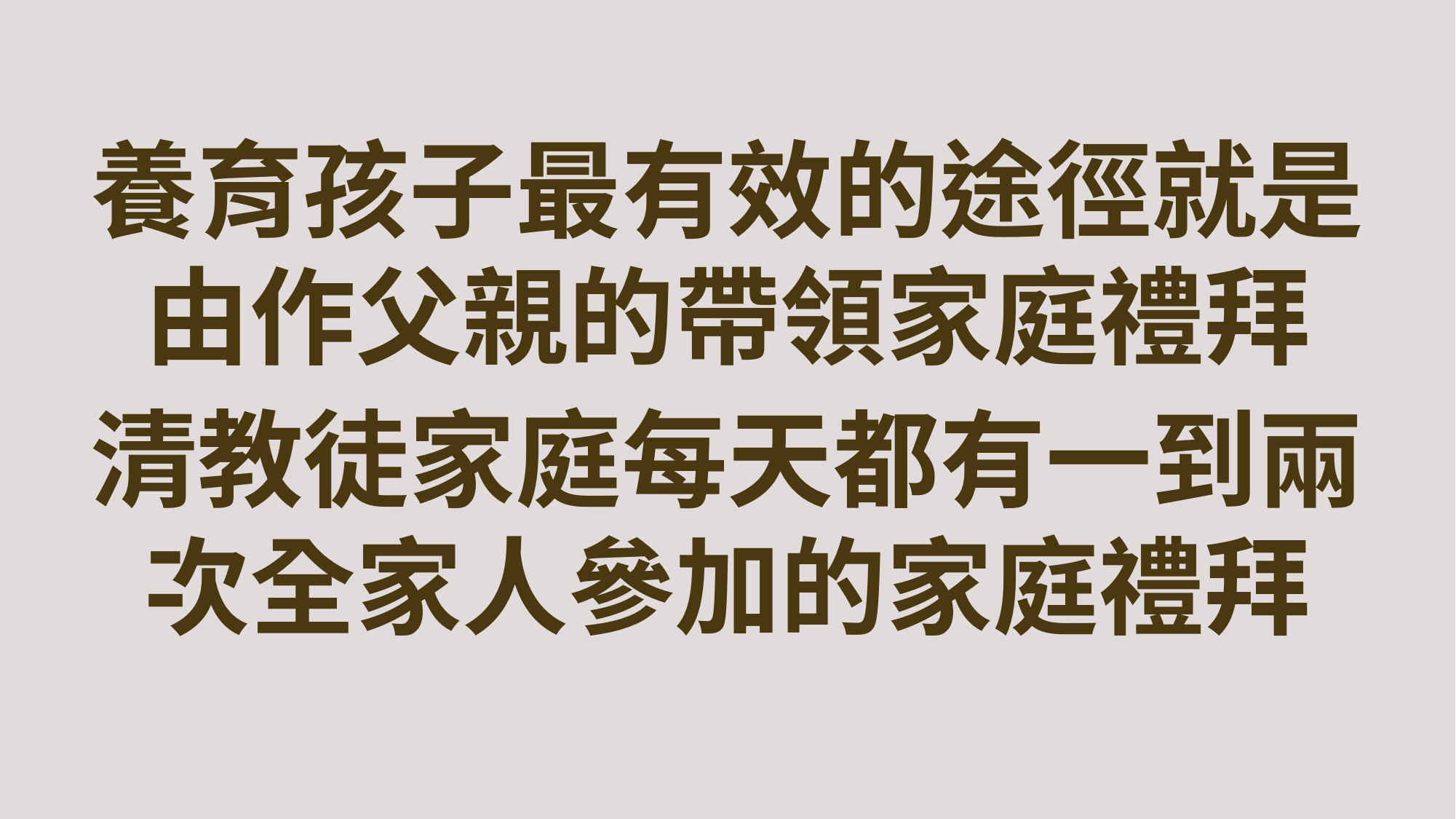

養育孩子最有效的途徑就是由作父親的帶領家庭禮拜
清教徒家庭每天都有一到兩次全家人參加的家庭禮拜